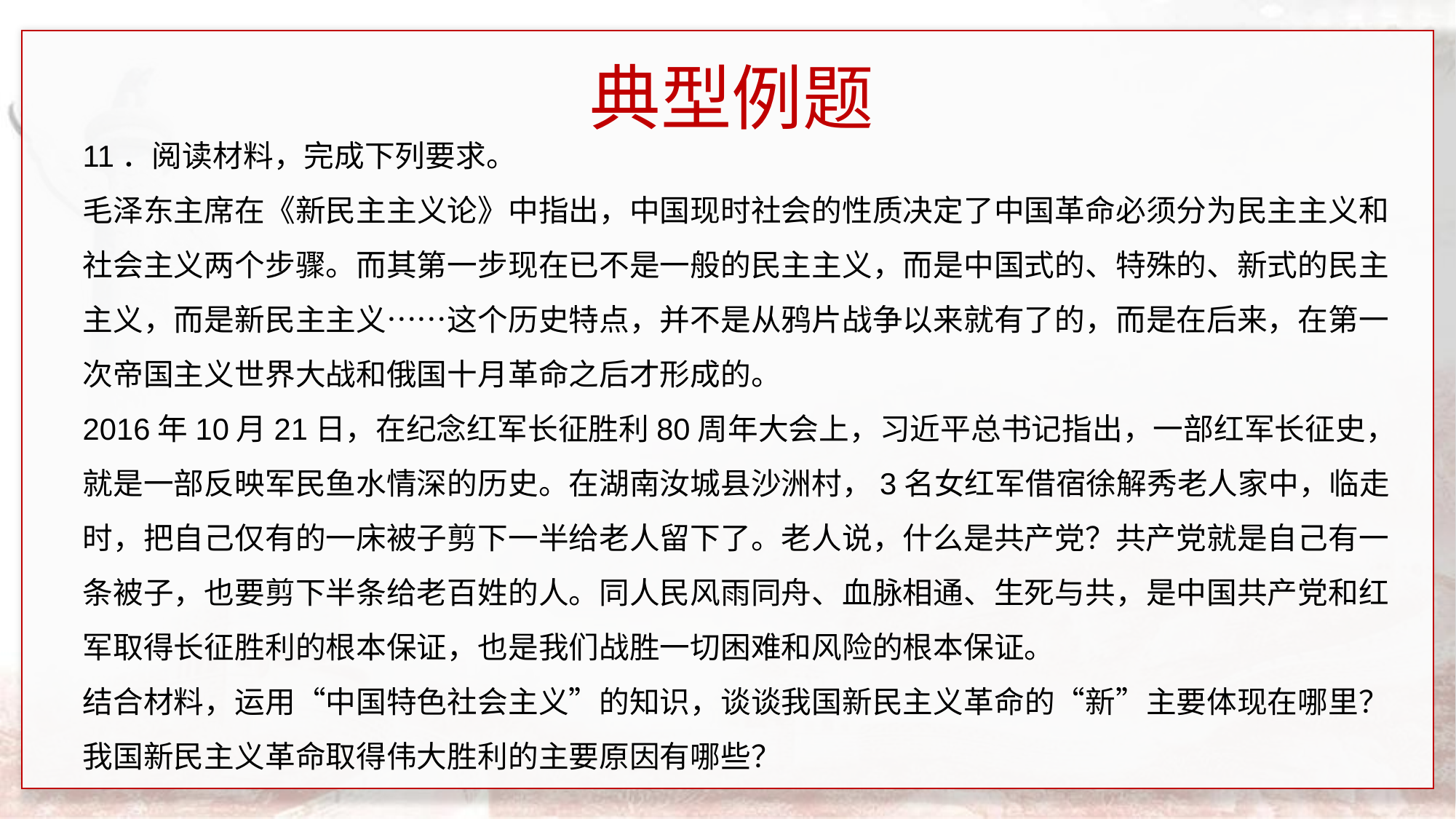

典型例题
11．阅读材料，完成下列要求。
毛泽东主席在《新民主主义论》中指出，中国现时社会的性质决定了中国革命必须分为民主主义和社会主义两个步骤。而其第一步现在已不是一般的民主主义，而是中国式的、特殊的、新式的民主主义，而是新民主主义……这个历史特点，并不是从鸦片战争以来就有了的，而是在后来，在第一次帝国主义世界大战和俄国十月革命之后才形成的。
2016年10月21日，在纪念红军长征胜利80周年大会上，习近平总书记指出，一部红军长征史，就是一部反映军民鱼水情深的历史。在湖南汝城县沙洲村，3名女红军借宿徐解秀老人家中，临走时，把自己仅有的一床被子剪下一半给老人留下了。老人说，什么是共产党？共产党就是自己有一条被子，也要剪下半条给老百姓的人。同人民风雨同舟、血脉相通、生死与共，是中国共产党和红军取得长征胜利的根本保证，也是我们战胜一切困难和风险的根本保证。
结合材料，运用“中国特色社会主义”的知识，谈谈我国新民主义革命的“新”主要体现在哪里？我国新民主义革命取得伟大胜利的主要原因有哪些？